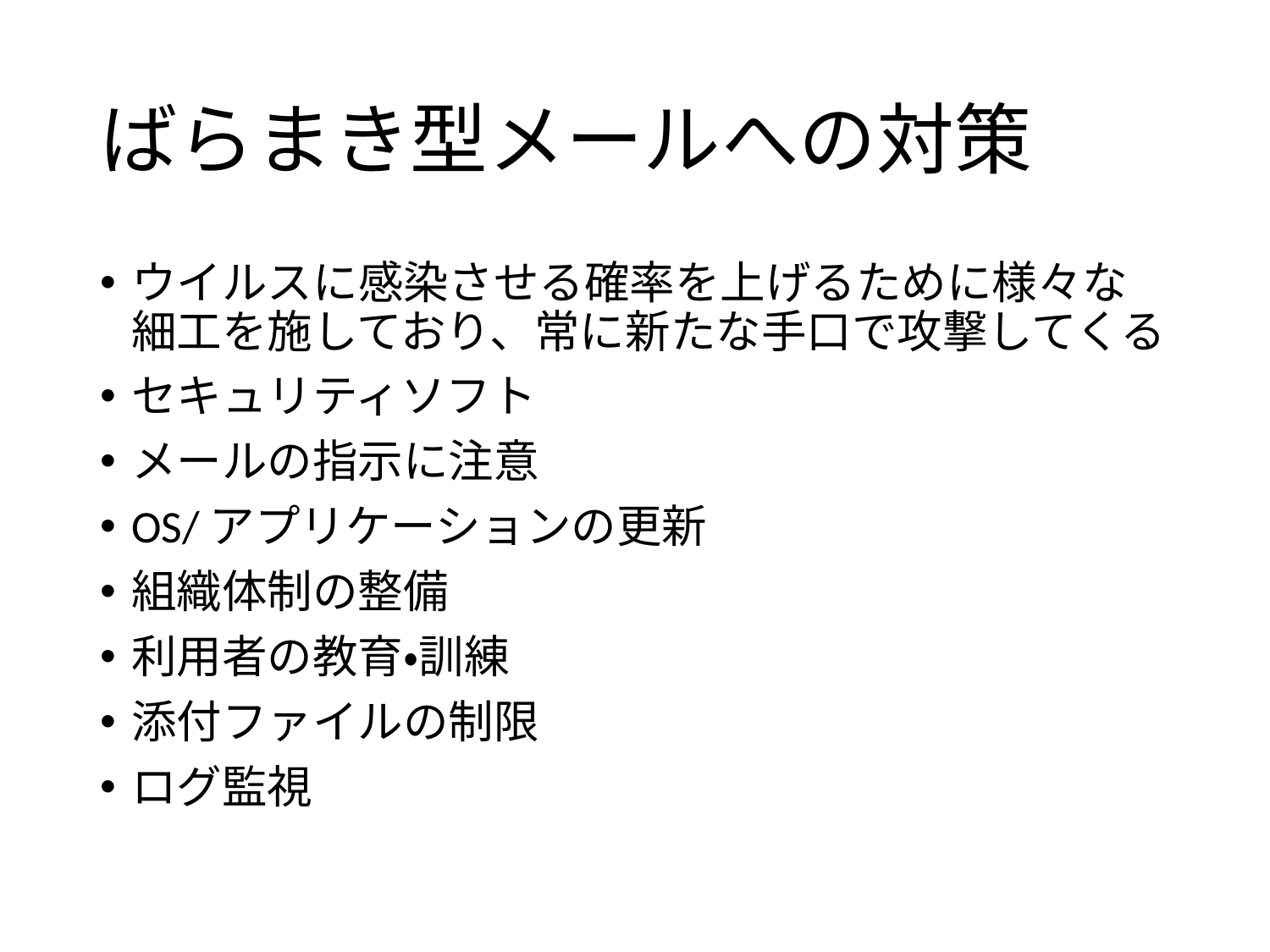

# ばらまき型メールへの対策
ウイルスに感染させる確率を上げるために様々な細工を施しており、常に新たな手口で攻撃してくる
セキュリティソフト
メールの指示に注意
OS/アプリケーションの更新
組織体制の整備
利用者の教育・訓練
添付ファイルの制限
ログ監視